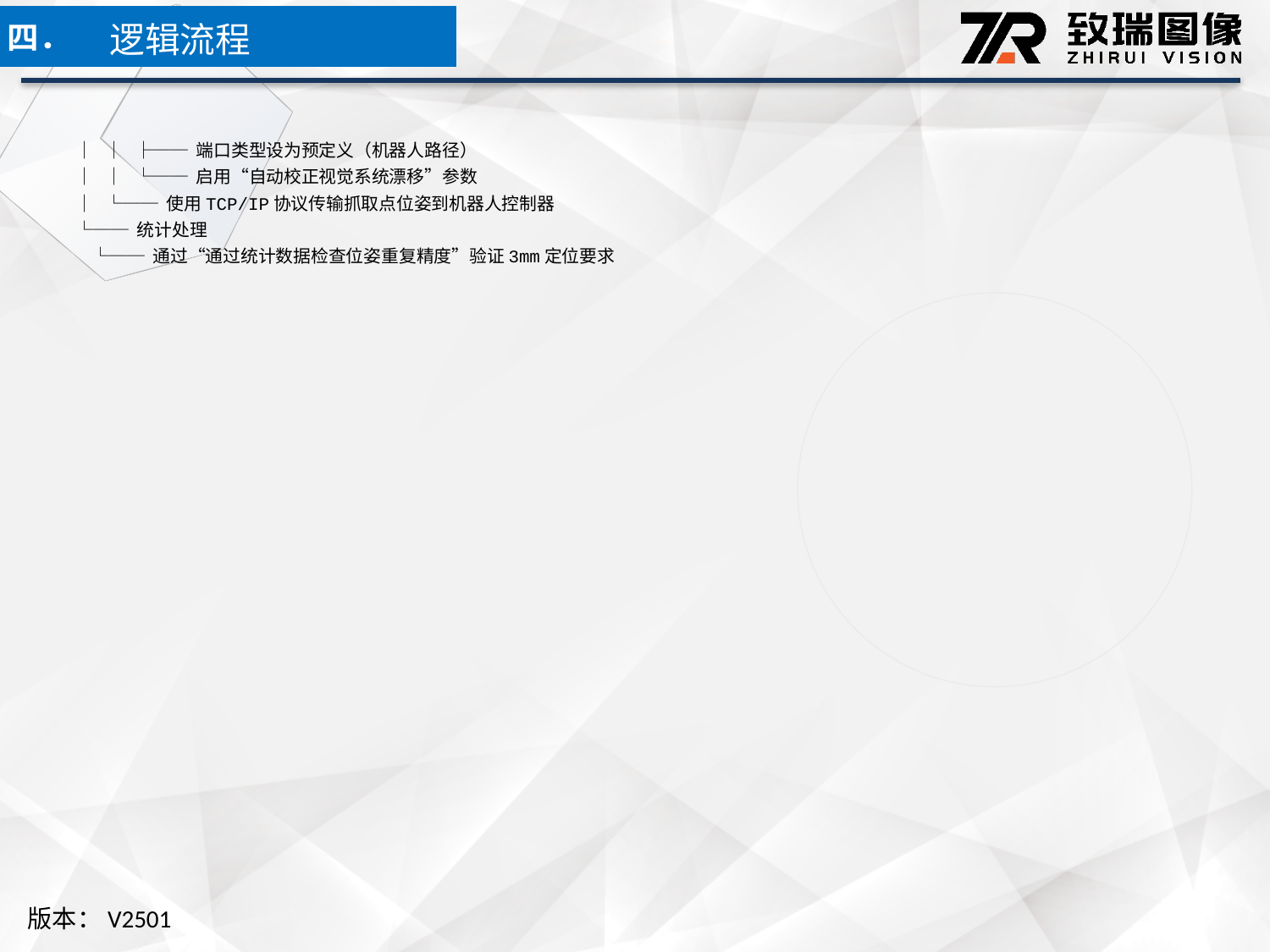

逻辑流程
四．

│   │   ├── 端口类型设为预定义（机器人路径）
│   │   └── 启用“自动校正视觉系统漂移”参数
│   └── 使用TCP/IP协议传输抓取点位姿到机器人控制器
└── 统计处理
    └── 通过“通过统计数据检查位姿重复精度”验证3mm定位要求